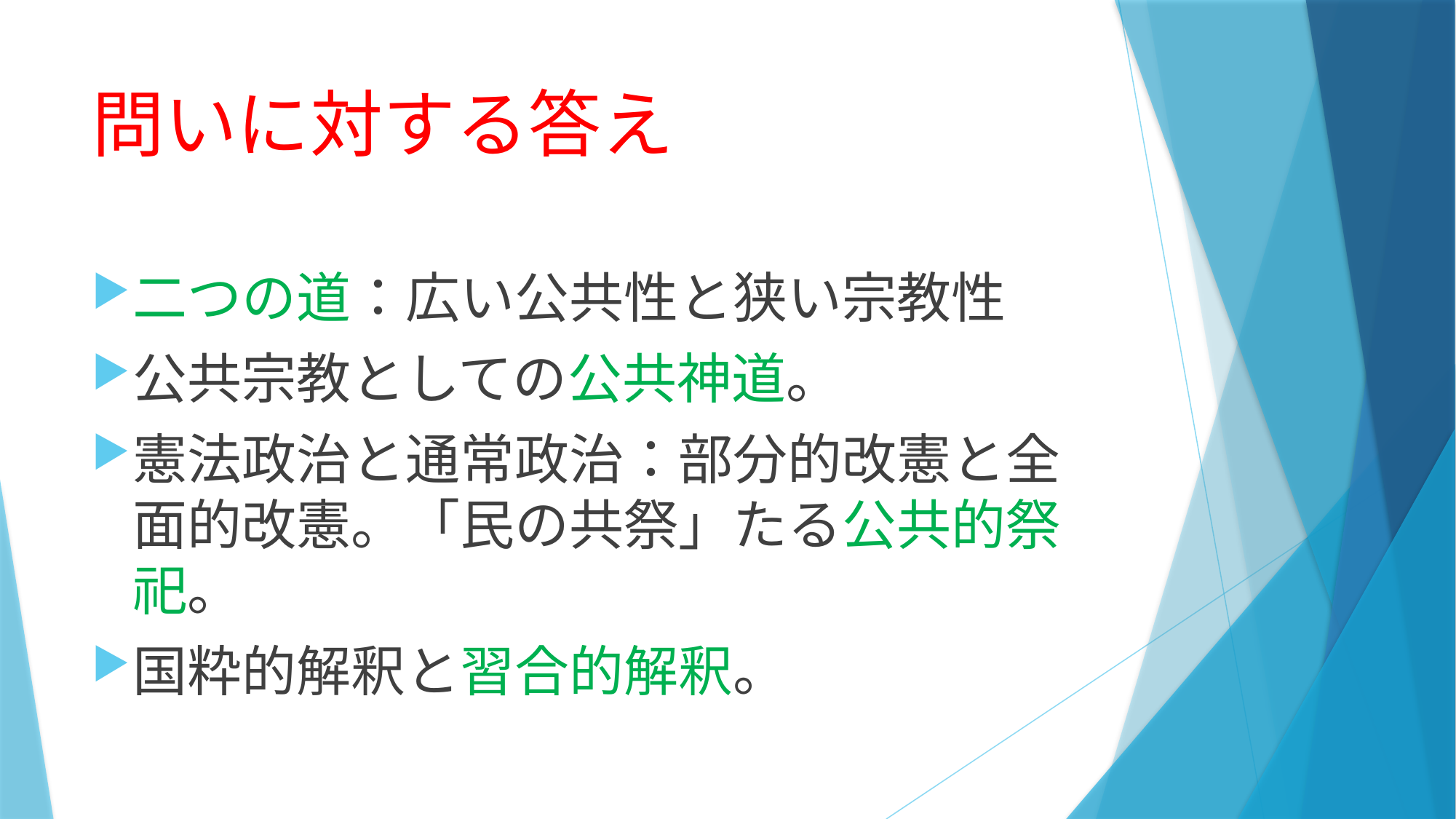

# 問いに対する答え
二つの道：広い公共性と狭い宗教性
公共宗教としての公共神道。
憲法政治と通常政治：部分的改憲と全面的改憲。「民の共祭」たる公共的祭祀。
国粋的解釈と習合的解釈。